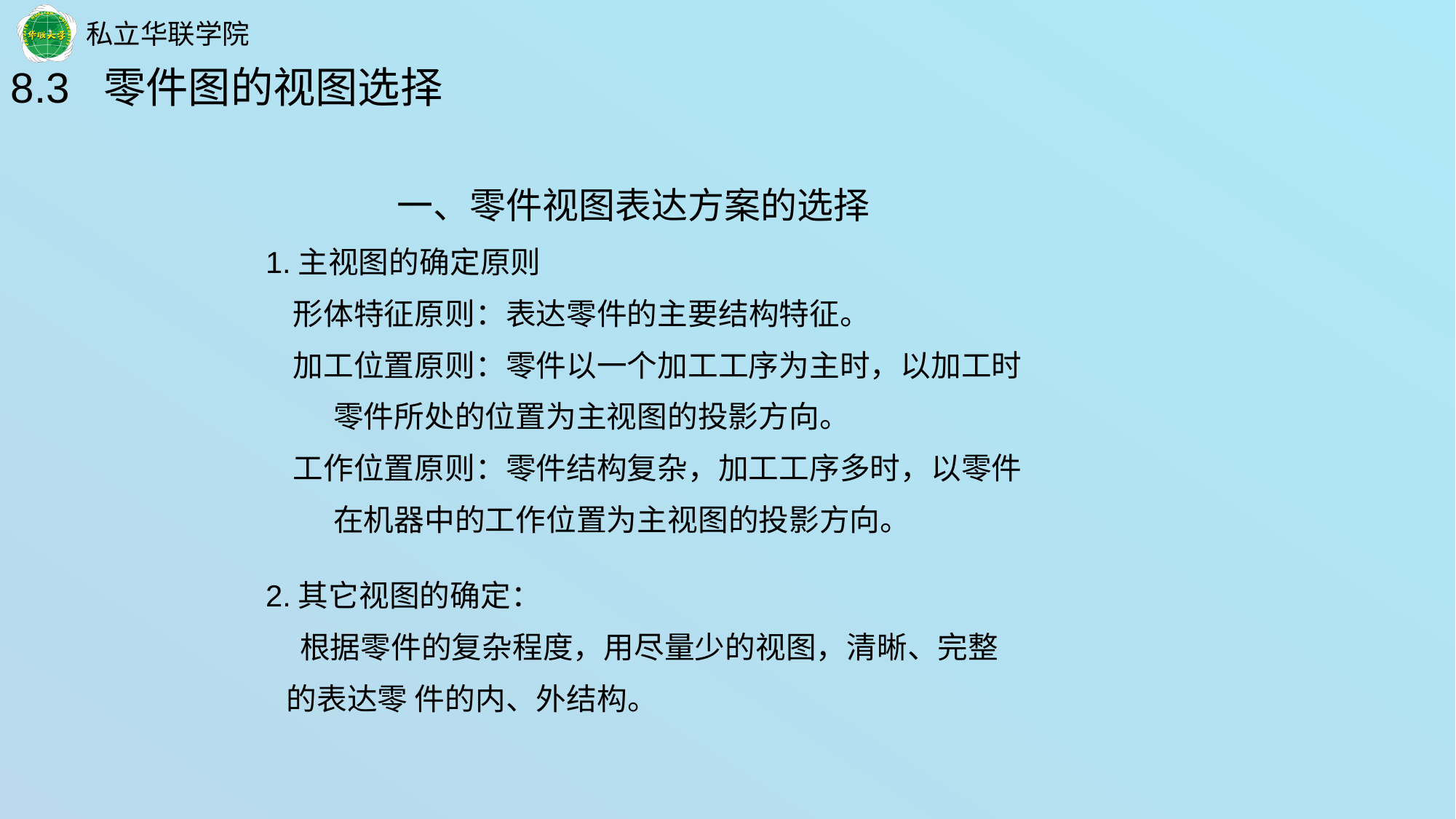

8.3  零件图的视图选择
一、零件视图表达方案的选择
1.主视图的确定原则
   形体特征原则：表达零件的主要结构特征。
   加工位置原则：零件以一个加工工序为主时，以加工时
         零件所处的位置为主视图的投影方向。
   工作位置原则：零件结构复杂，加工工序多时，以零件
         在机器中的工作位置为主视图的投影方向。
2.其它视图的确定：
    根据零件的复杂程度，用尽量少的视图，清晰、完整
  的表达零 件的内、外结构。